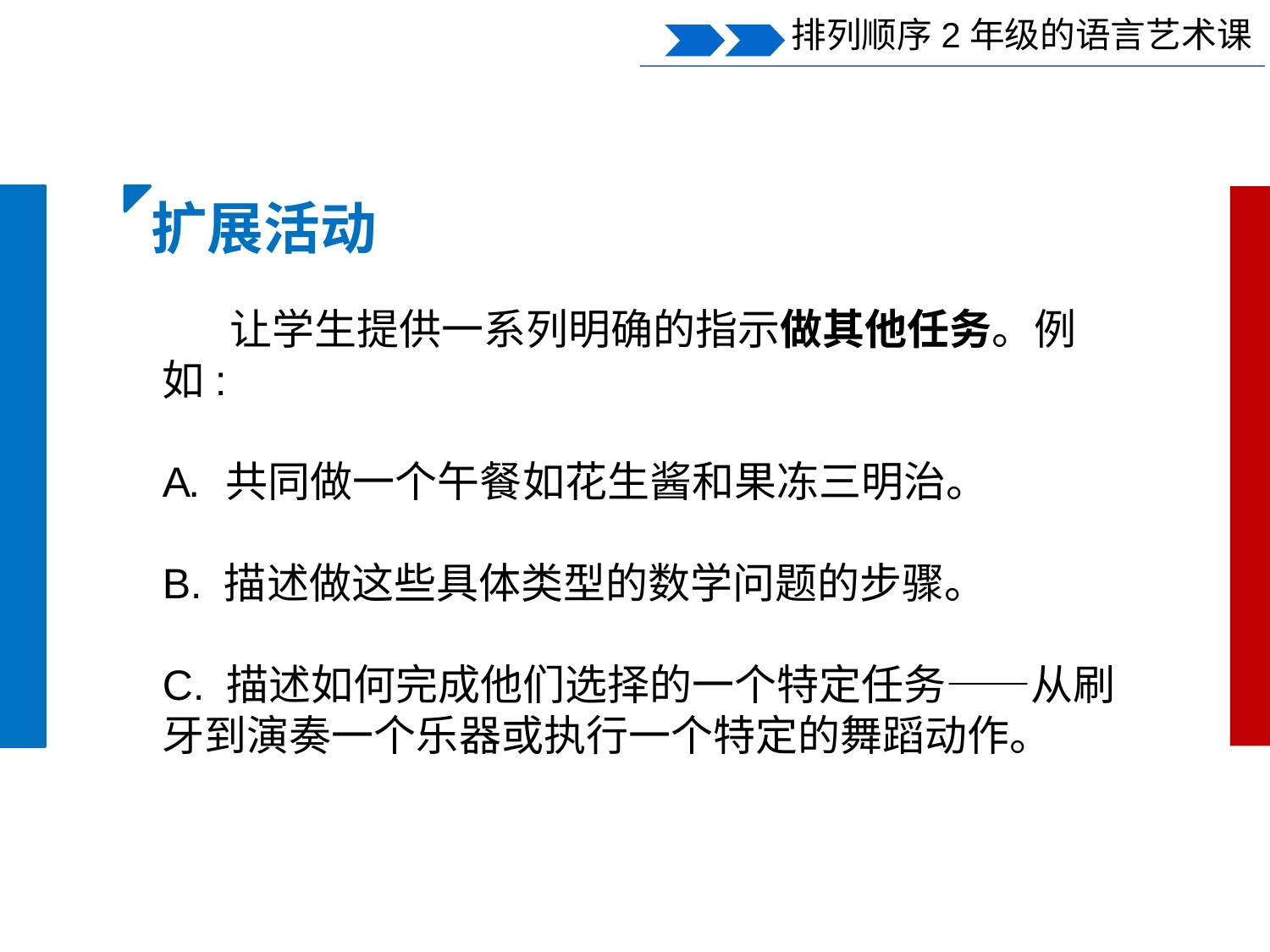

排列顺序2年级的语言艺术课

扩展活动
      让学生提供一系列明确的指示做其他任务。例如:

共同做一个午餐如花生酱和果冻三明治。

B. 描述做这些具体类型的数学问题的步骤。

C. 描述如何完成他们选择的一个特定任务——从刷牙到演奏一个乐器或执行一个特定的舞蹈动作。